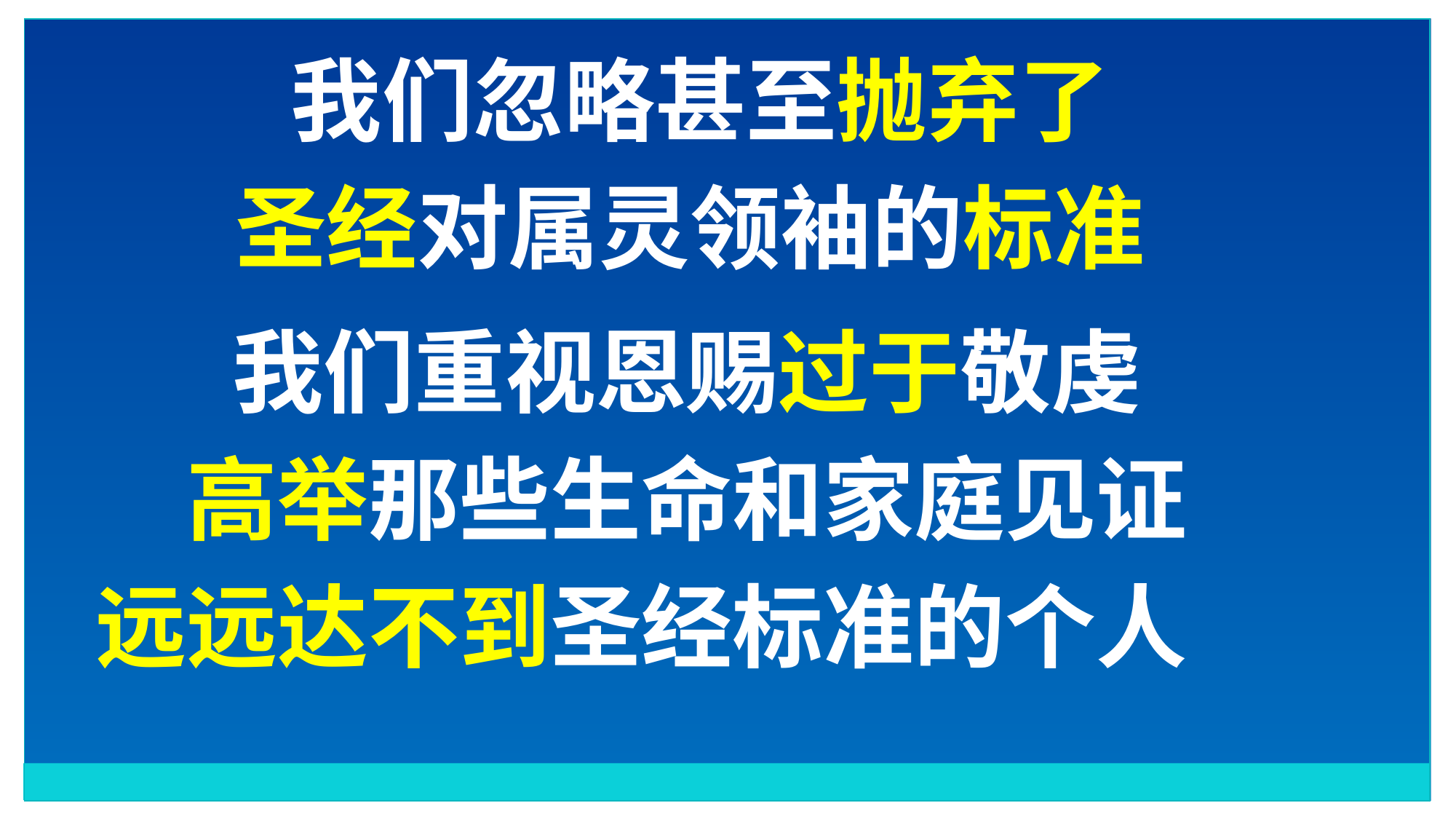

我们忽略甚至抛弃了
圣经对属灵领袖的标准
   我们重视恩赐过于敬虔
高举那些生命和家庭见证
远远达不到圣经标准的个人